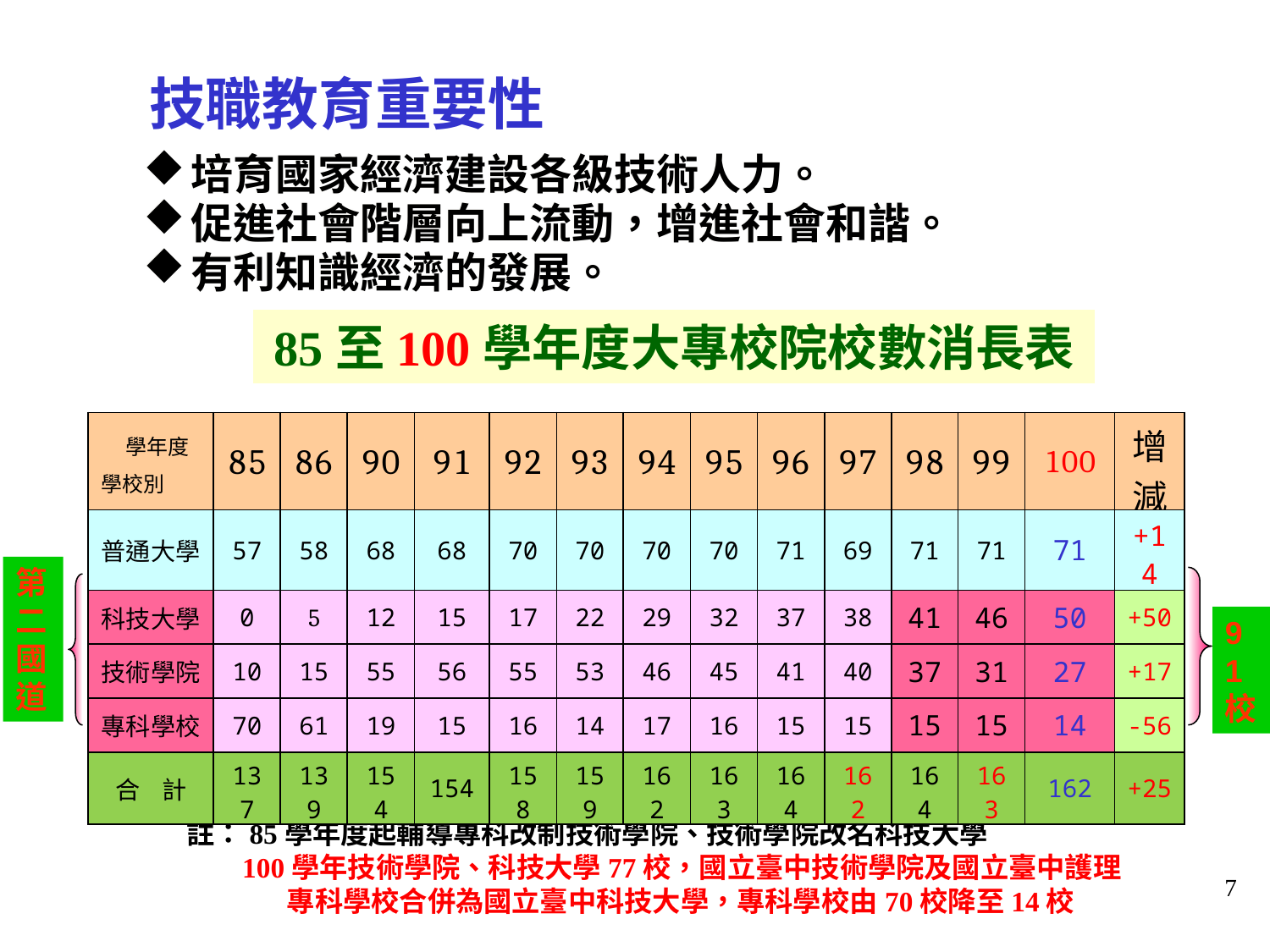

技職教育重要性
培育國家經濟建設各級技術人力。
促進社會階層向上流動，增進社會和諧。
有利知識經濟的發展。
85至100學年度大專校院校數消長表
| 學年度 學校別 | 85 | 86 | 90 | 91 | 92 | 93 | 94 | 95 | 96 | 97 | 98 | 99 | 100 | 增減 |
| --- | --- | --- | --- | --- | --- | --- | --- | --- | --- | --- | --- | --- | --- | --- |
| 普通大學 | 57 | 58 | 68 | 68 | 70 | 70 | 70 | 70 | 71 | 69 | 71 | 71 | 71 | +14 |
| 科技大學 | 0 | 5 | 12 | 15 | 17 | 22 | 29 | 32 | 37 | 38 | 41 | 46 | 50 | +50 |
| 技術學院 | 10 | 15 | 55 | 56 | 55 | 53 | 46 | 45 | 41 | 40 | 37 | 31 | 27 | +17 |
| 專科學校 | 70 | 61 | 19 | 15 | 16 | 14 | 17 | 16 | 15 | 15 | 15 | 15 | 14 | -56 |
| 合 計 | 137 | 139 | 154 | 154 | 158 | 159 | 162 | 163 | 164 | 162 | 164 | 163 | 162 | +25 |
第二國道

91校
註：85學年度起輔導專科改制技術學院、技術學院改名科技大學
        100學年技術學院、科技大學77校，國立臺中技術學院及國立臺中護理專科學校合併為國立臺中科技大學，專科學校由70校降至14校
7